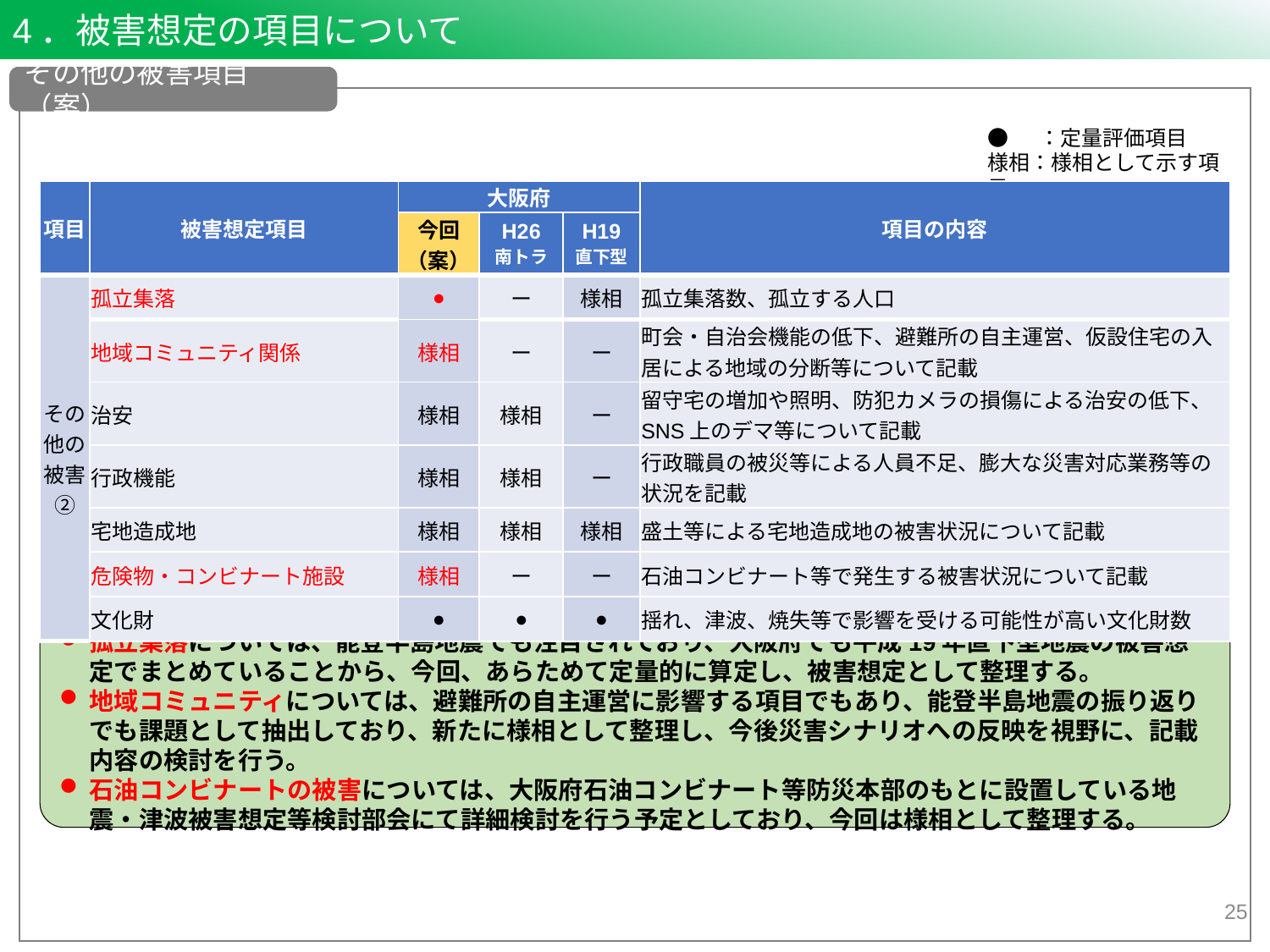

4．被害想定の項目について
その他の被害項目（案）

●　 ：定量評価項目
様相：様相として示す項目
| 項目 | 被害想定項目 | 大阪府 |  |  | 項目の内容 |
| --- | --- | --- | --- | --- | --- |
|  |  | 今回 （案） | H26 南トラ | H19 直下型 |  |
| その他の被害② | 孤立集落 | ● | ー | 様相 | 孤立集落数、孤立する人口 |
|  | 地域コミュニティ関係 | 様相 | ー | ー | 町会・自治会機能の低下、避難所の自主運営、仮設住宅の入居による地域の分断等について記載 |
|  | 治安 | 様相 | 様相 | ー | 留守宅の増加や照明、防犯カメラの損傷による治安の低下、SNS上のデマ等について記載 |
|  | 行政機能 | 様相 | 様相 | ー | 行政職員の被災等による人員不足、膨大な災害対応業務等の状況を記載 |
|  | 宅地造成地 | 様相 | 様相 | 様相 | 盛土等による宅地造成地の被害状況について記載 |
|  | 危険物・コンビナート施設 | 様相 | ー | ー | 石油コンビナート等で発生する被害状況について記載 |
|  | 文化財 | ● | ● | ● | 揺れ、津波、焼失等で影響を受ける可能性が高い文化財数 |
孤立集落については、能登半島地震でも注目されており、大阪府でも平成19年直下型地震の被害想定でまとめていることから、今回、あらためて定量的に算定し、被害想定として整理する。
地域コミュニティについては、避難所の自主運営に影響する項目でもあり、能登半島地震の振り返りでも課題として抽出しており、新たに様相として整理し、今後災害シナリオへの反映を視野に、記載内容の検討を行う。
石油コンビナートの被害については、大阪府石油コンビナート等防災本部のもとに設置している地震・津波被害想定等検討部会にて詳細検討を行う予定としており、今回は様相として整理する。
25